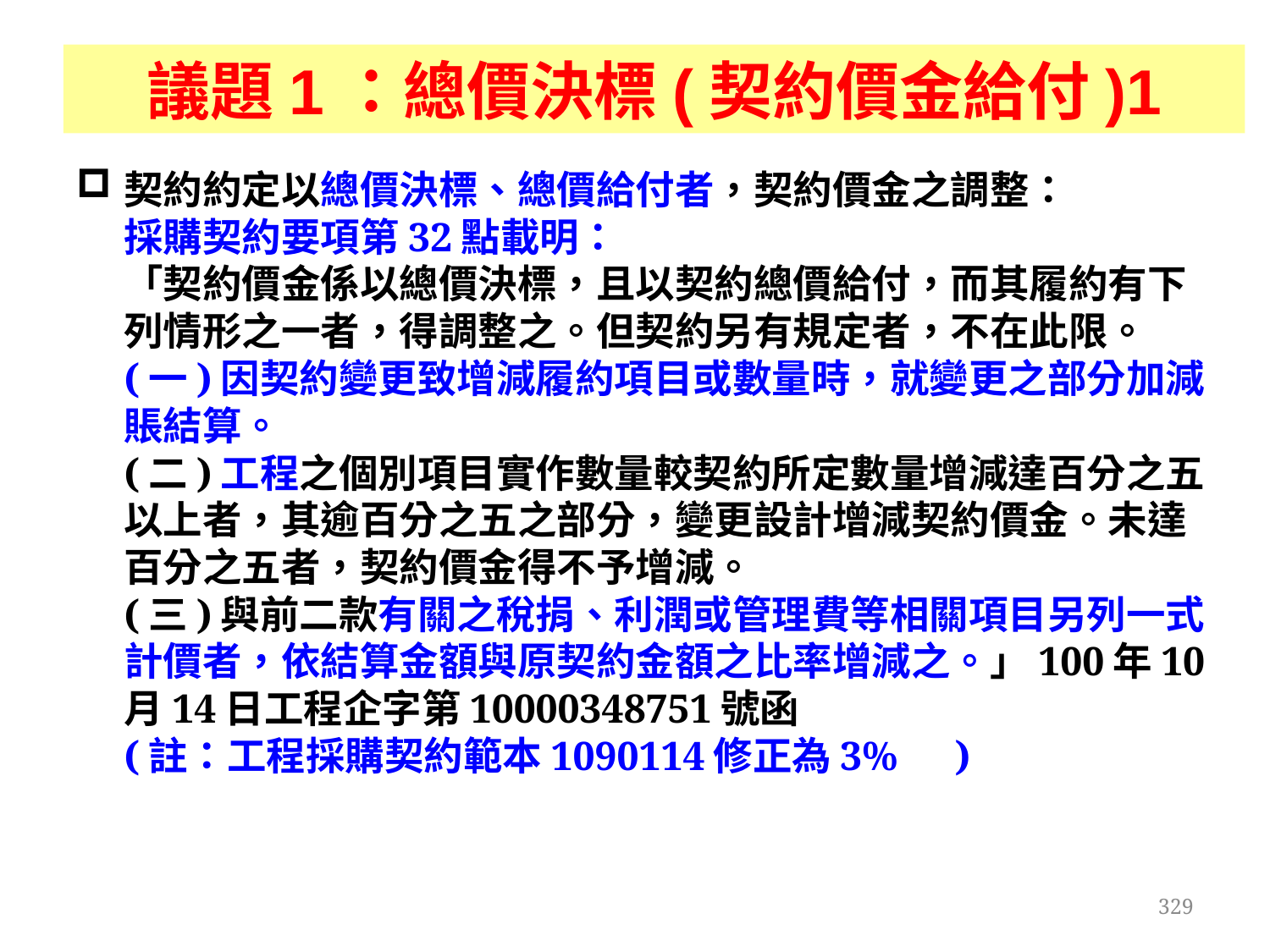

#
議題1：總價決標(契約價金給付)1
契約約定以總價決標、總價給付者，契約價金之調整：
採購契約要項第32點載明：
「契約價金係以總價決標，且以契約總價給付，而其履約有下列情形之一者，得調整之。但契約另有規定者，不在此限。
(一)因契約變更致增減履約項目或數量時，就變更之部分加減賬結算。
(二)工程之個別項目實作數量較契約所定數量增減達百分之五以上者，其逾百分之五之部分，變更設計增減契約價金。未達百分之五者，契約價金得不予增減。
(三)與前二款有關之稅捐、利潤或管理費等相關項目另列一式計價者，依結算金額與原契約金額之比率增減之。」100年10月14日工程企字第10000348751號函
(註：工程採購契約範本1090114修正為3%　)
329